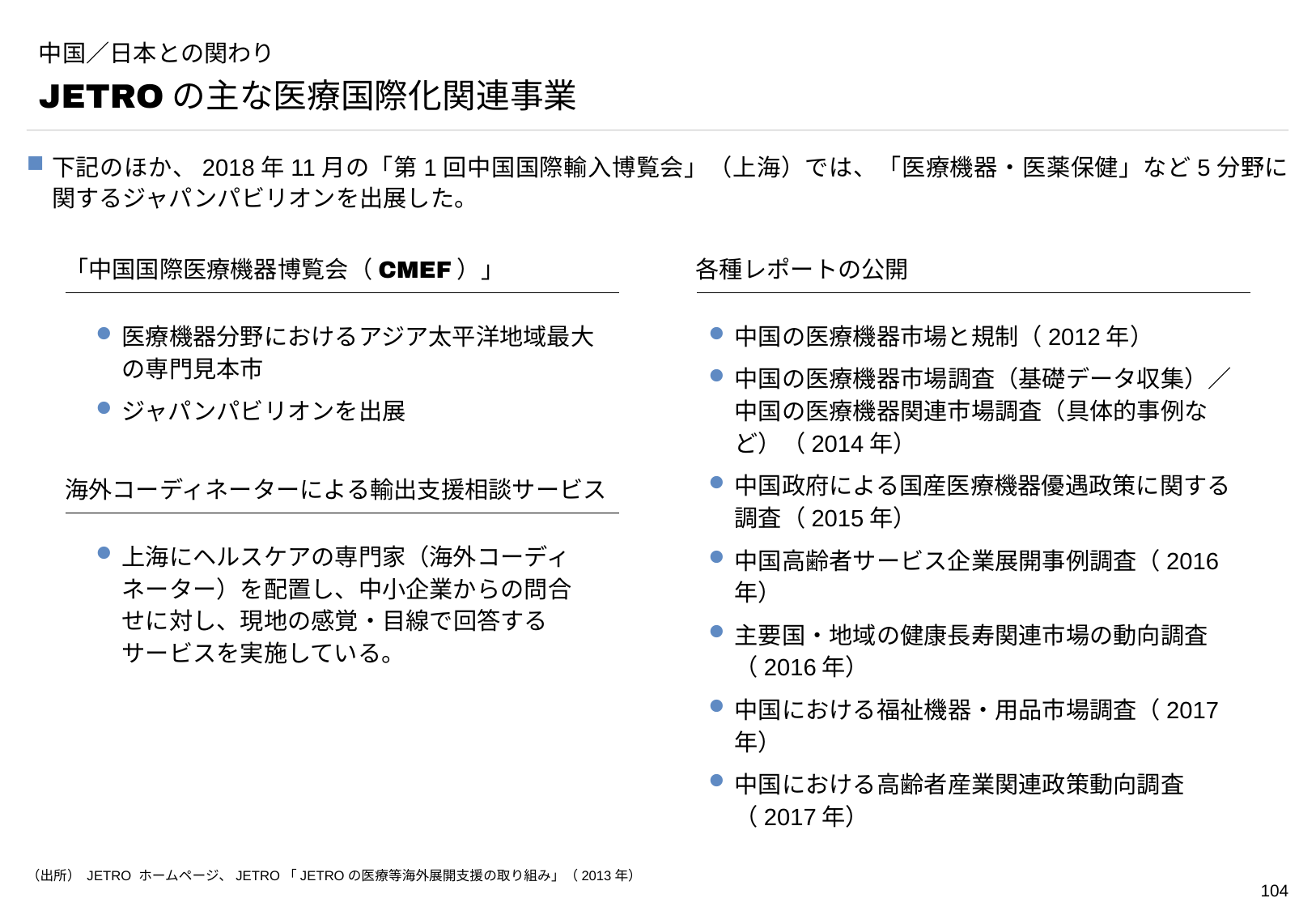

# 中国／日本との関わり
JETROの主な医療国際化関連事業
下記のほか、2018年11月の「第1回中国国際輸入博覧会」（上海）では、「医療機器・医薬保健」など5分野に関するジャパンパビリオンを出展した。
「中国国際医療機器博覧会（CMEF）」
各種レポートの公開
医療機器分野におけるアジア太平洋地域最大の専門見本市
ジャパンパビリオンを出展
中国の医療機器市場と規制（2012年）
中国の医療機器市場調査（基礎データ収集）／中国の医療機器関連市場調査（具体的事例など）（2014年）
中国政府による国産医療機器優遇政策に関する調査（2015年）
中国高齢者サービス企業展開事例調査（2016年）
主要国・地域の健康長寿関連市場の動向調査（2016年）
中国における福祉機器・用品市場調査（2017年）
中国における高齢者産業関連政策動向調査（2017年）
海外コーディネーターによる輸出支援相談サービス
上海にヘルスケアの専門家（海外コーディネーター）を配置し、中小企業からの問合せに対し、現地の感覚・目線で回答するサービスを実施している。
（出所） JETRO ホームページ、JETRO「JETROの医療等海外展開支援の取り組み」（2013年）